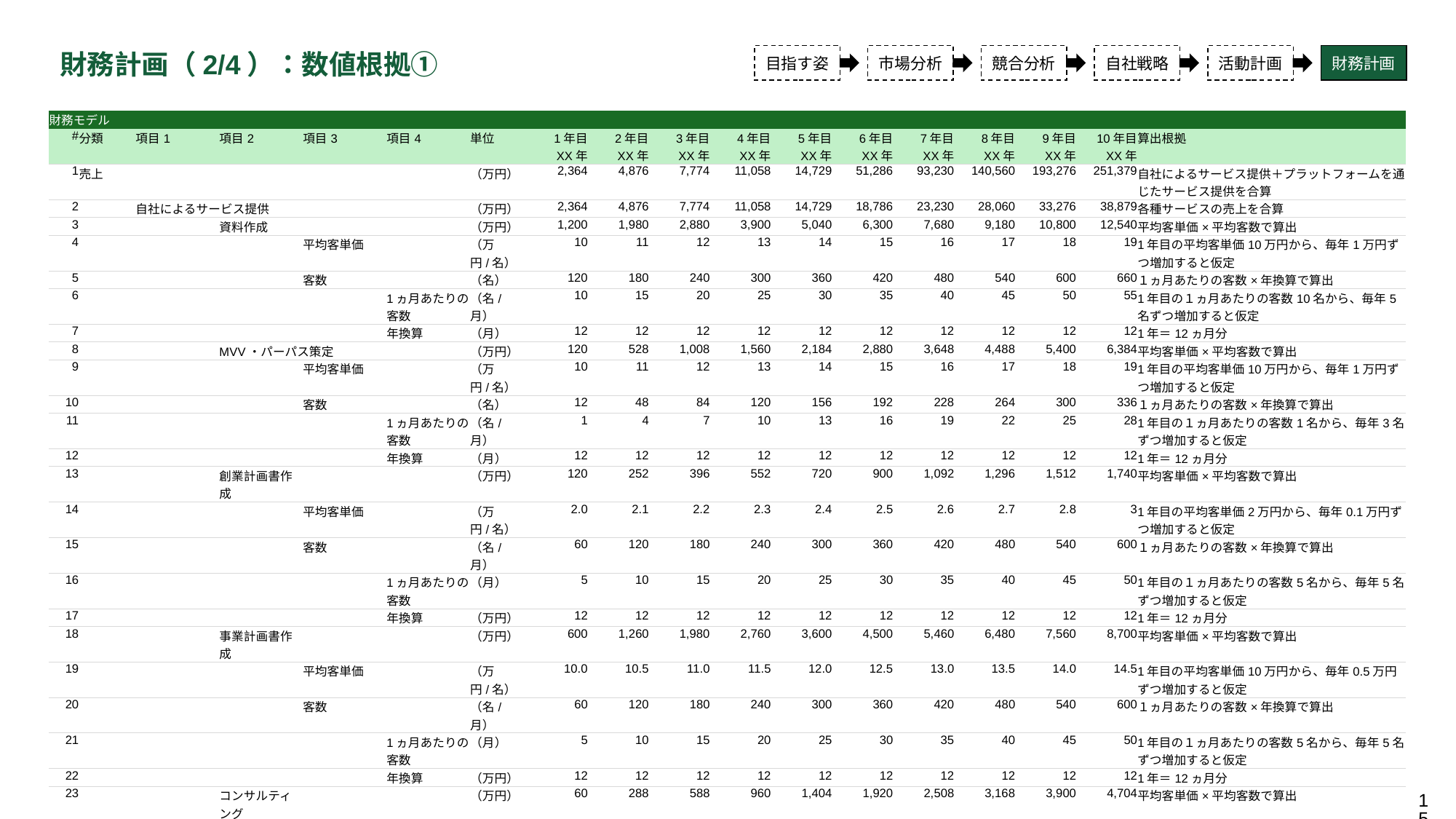

財務計画（2/4）：数値根拠①
目指す姿

市場分析

競合分析

自社戦略

活動計画

財務計画
| 財務モデル |  |  |  |  |  |  |  |  |  |  |  |  |  |  |  |  |  |
| --- | --- | --- | --- | --- | --- | --- | --- | --- | --- | --- | --- | --- | --- | --- | --- | --- | --- |
| # | 分類 | 項目1 | 項目2 | 項目3 | 項目4 | 単位 | 1年目 XX年 | 2年目 XX年 | 3年目 XX年 | 4年目 XX年 | 5年目 XX年 | 6年目 XX年 | 7年目 XX年 | 8年目 XX年 | 9年目 XX年 | 10年目 XX年 | 算出根拠 |
| 1 | 売上 |  |  |  |  | （万円） | 2,364 | 4,876 | 7,774 | 11,058 | 14,729 | 51,286 | 93,230 | 140,560 | 193,276 | 251,379 | 自社によるサービス提供＋プラットフォームを通じたサービス提供を合算 |
| 2 |  | 自社によるサービス提供 |  |  |  | （万円） | 2,364 | 4,876 | 7,774 | 11,058 | 14,729 | 18,786 | 23,230 | 28,060 | 33,276 | 38,879 | 各種サービスの売上を合算 |
| 3 |  |  | 資料作成 |  |  | （万円） | 1,200 | 1,980 | 2,880 | 3,900 | 5,040 | 6,300 | 7,680 | 9,180 | 10,800 | 12,540 | 平均客単価×平均客数で算出 |
| 4 |  |  |  | 平均客単価 |  | （万円/名） | 10 | 11 | 12 | 13 | 14 | 15 | 16 | 17 | 18 | 19 | 1年目の平均客単価10万円から、毎年1万円ずつ増加すると仮定 |
| 5 |  |  |  | 客数 |  | （名） | 120 | 180 | 240 | 300 | 360 | 420 | 480 | 540 | 600 | 660 | １ヵ月あたりの客数×年換算で算出 |
| 6 |  |  |  |  | 1ヵ月あたりの客数 | （名/月） | 10 | 15 | 20 | 25 | 30 | 35 | 40 | 45 | 50 | 55 | 1年目の１ヵ月あたりの客数10名から、毎年5名ずつ増加すると仮定 |
| 7 |  |  |  |  | 年換算 | （月） | 12 | 12 | 12 | 12 | 12 | 12 | 12 | 12 | 12 | 12 | 1年＝12ヵ月分 |
| 8 |  |  | MVV・パーパス策定 |  |  | （万円） | 120 | 528 | 1,008 | 1,560 | 2,184 | 2,880 | 3,648 | 4,488 | 5,400 | 6,384 | 平均客単価×平均客数で算出 |
| 9 |  |  |  | 平均客単価 |  | （万円/名） | 10 | 11 | 12 | 13 | 14 | 15 | 16 | 17 | 18 | 19 | 1年目の平均客単価10万円から、毎年1万円ずつ増加すると仮定 |
| 10 |  |  |  | 客数 |  | （名） | 12 | 48 | 84 | 120 | 156 | 192 | 228 | 264 | 300 | 336 | １ヵ月あたりの客数×年換算で算出 |
| 11 |  |  |  |  | 1ヵ月あたりの客数 | （名/月） | 1 | 4 | 7 | 10 | 13 | 16 | 19 | 22 | 25 | 28 | 1年目の１ヵ月あたりの客数1名から、毎年3名ずつ増加すると仮定 |
| 12 |  |  |  |  | 年換算 | （月） | 12 | 12 | 12 | 12 | 12 | 12 | 12 | 12 | 12 | 12 | 1年＝12ヵ月分 |
| 13 |  |  | 創業計画書作成 |  |  | （万円） | 120 | 252 | 396 | 552 | 720 | 900 | 1,092 | 1,296 | 1,512 | 1,740 | 平均客単価×平均客数で算出 |
| 14 |  |  |  | 平均客単価 |  | （万円/名） | 2.0 | 2.1 | 2.2 | 2.3 | 2.4 | 2.5 | 2.6 | 2.7 | 2.8 | 3 | 1年目の平均客単価2万円から、毎年0.1万円ずつ増加すると仮定 |
| 15 |  |  |  | 客数 |  | （名/月） | 60 | 120 | 180 | 240 | 300 | 360 | 420 | 480 | 540 | 600 | １ヵ月あたりの客数×年換算で算出 |
| 16 |  |  |  |  | 1ヵ月あたりの客数 | （月） | 5 | 10 | 15 | 20 | 25 | 30 | 35 | 40 | 45 | 50 | 1年目の１ヵ月あたりの客数5名から、毎年5名ずつ増加すると仮定 |
| 17 |  |  |  |  | 年換算 | （万円） | 12 | 12 | 12 | 12 | 12 | 12 | 12 | 12 | 12 | 12 | 1年＝12ヵ月分 |
| 18 |  |  | 事業計画書作成 |  |  | （万円） | 600 | 1,260 | 1,980 | 2,760 | 3,600 | 4,500 | 5,460 | 6,480 | 7,560 | 8,700 | 平均客単価×平均客数で算出 |
| 19 |  |  |  | 平均客単価 |  | （万円/名） | 10.0 | 10.5 | 11.0 | 11.5 | 12.0 | 12.5 | 13.0 | 13.5 | 14.0 | 14.5 | 1年目の平均客単価10万円から、毎年0.5万円ずつ増加すると仮定 |
| 20 |  |  |  | 客数 |  | （名/月） | 60 | 120 | 180 | 240 | 300 | 360 | 420 | 480 | 540 | 600 | １ヵ月あたりの客数×年換算で算出 |
| 21 |  |  |  |  | 1ヵ月あたりの客数 | （月） | 5 | 10 | 15 | 20 | 25 | 30 | 35 | 40 | 45 | 50 | 1年目の１ヵ月あたりの客数5名から、毎年5名ずつ増加すると仮定 |
| 22 |  |  |  |  | 年換算 | （万円） | 12 | 12 | 12 | 12 | 12 | 12 | 12 | 12 | 12 | 12 | 1年＝12ヵ月分 |
| 23 |  |  | コンサルティング |  |  | （万円） | 60 | 288 | 588 | 960 | 1,404 | 1,920 | 2,508 | 3,168 | 3,900 | 4,704 | 平均客単価×平均客数で算出 |
| 24 |  |  |  | 平均客単価 |  | （万円/名） | 5 | 6 | 7 | 8 | 9 | 10 | 11 | 12 | 13 | 14 | 1年目の平均客単価5万円から、毎年1万円ずつ増加すると仮定 |
| 25 |  |  |  | 客数 |  | （名/月） | 12 | 48 | 84 | 120 | 156 | 192 | 228 | 264 | 300 | 336 | １ヵ月あたりの客数×年換算で算出 |
| 26 |  |  |  |  | 1ヵ月あたりの客数 | （月） | 1 | 4 | 7 | 10 | 13 | 16 | 19 | 22 | 25 | 28 | 1年目の１ヵ月あたりの客数1名から、毎年3名ずつ増加すると仮定 |
| 27 |  |  |  |  | 年換算 | （万円） | 12 | 12 | 12 | 12 | 12 | 12 | 12 | 12 | 12 | 12 | 1年＝12ヵ月分 |
15